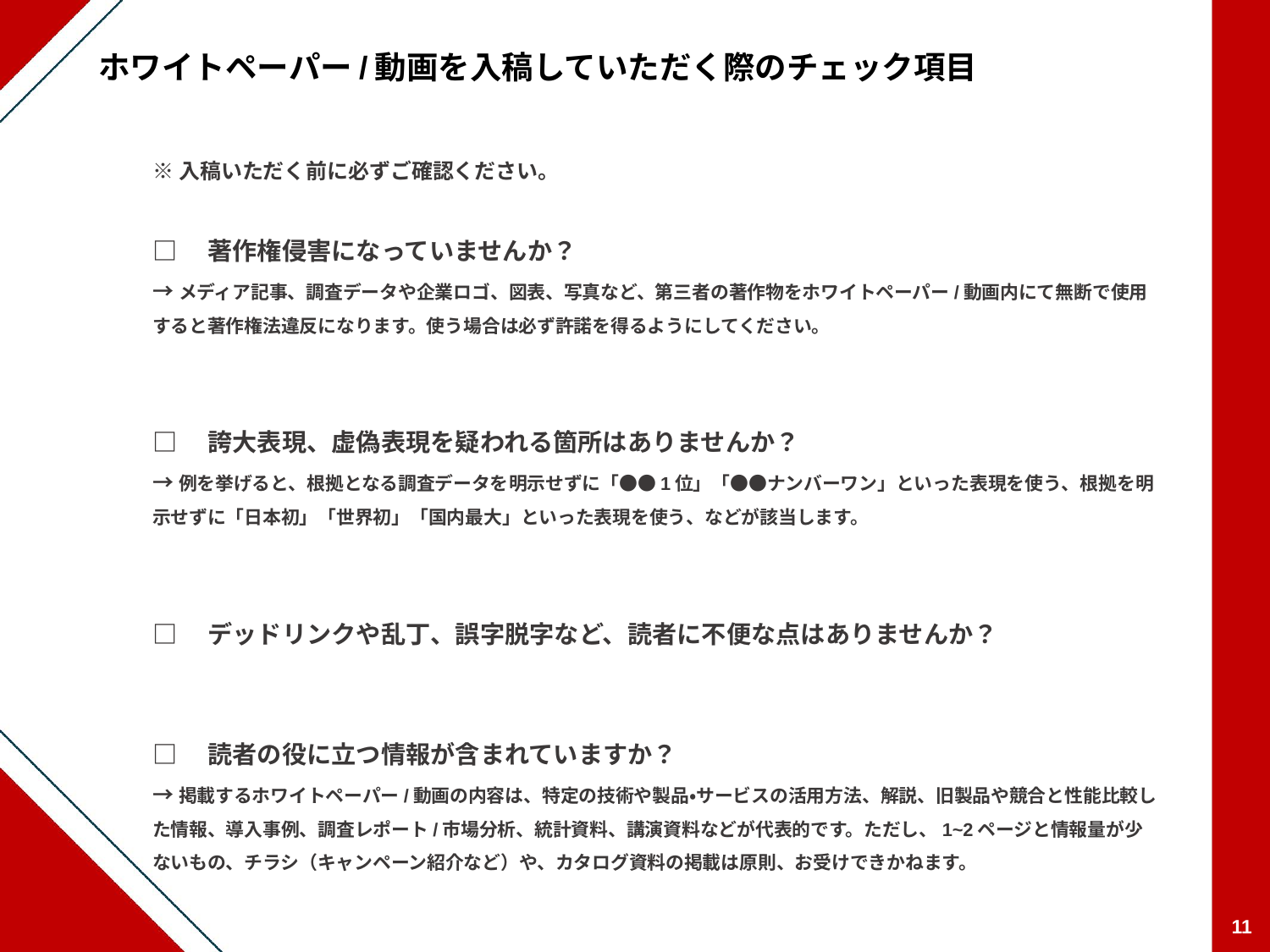

ホワイトペーパー/動画を入稿していただく際のチェック項目
※入稿いただく前に必ずご確認ください。

□　著作権侵害になっていませんか？
→メディア記事、調査データや企業ロゴ、図表、写真など、第三者の著作物をホワイトペーパー/動画内にて無断で使用すると著作権法違反になります。使う場合は必ず許諾を得るようにしてください。

□　誇大表現、虚偽表現を疑われる箇所はありませんか？
→例を挙げると、根拠となる調査データを明示せずに「●●1位」「●●ナンバーワン」といった表現を使う、根拠を明示せずに「日本初」「世界初」「国内最大」といった表現を使う、などが該当します。

□　デッドリンクや乱丁、誤字脱字など、読者に不便な点はありませんか？

□　読者の役に立つ情報が含まれていますか？
→掲載するホワイトペーパー/動画の内容は、特定の技術や製品・サービスの活用方法、解説、旧製品や競合と性能比較した情報、導入事例、調査レポート/市場分析、統計資料、講演資料などが代表的です。ただし、1~2ページと情報量が少ないもの、チラシ（キャンペーン紹介など）や、カタログ資料の掲載は原則、お受けできかねます。

11